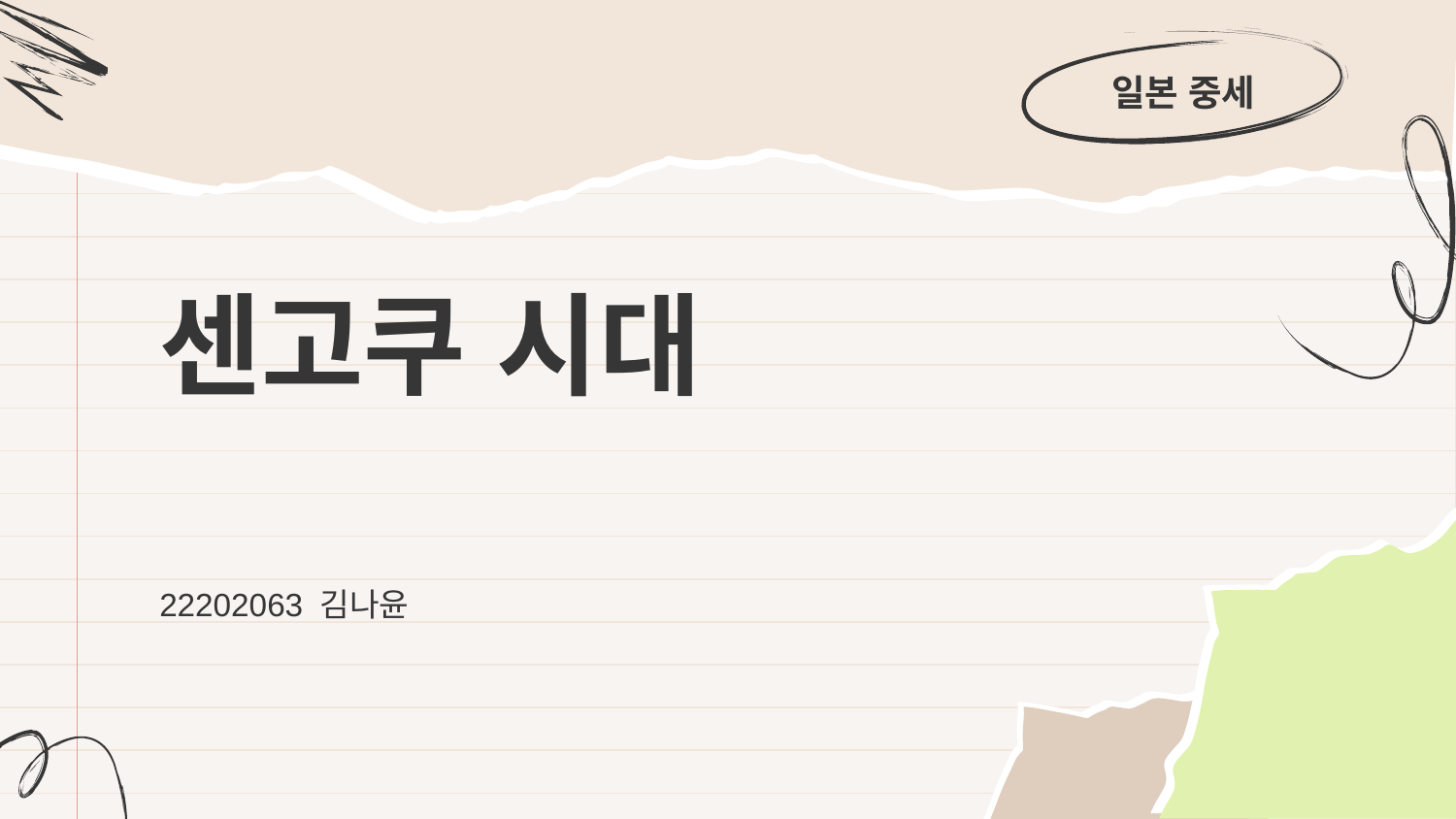

일본 중세
# 센고쿠 시대
22202063 김나윤